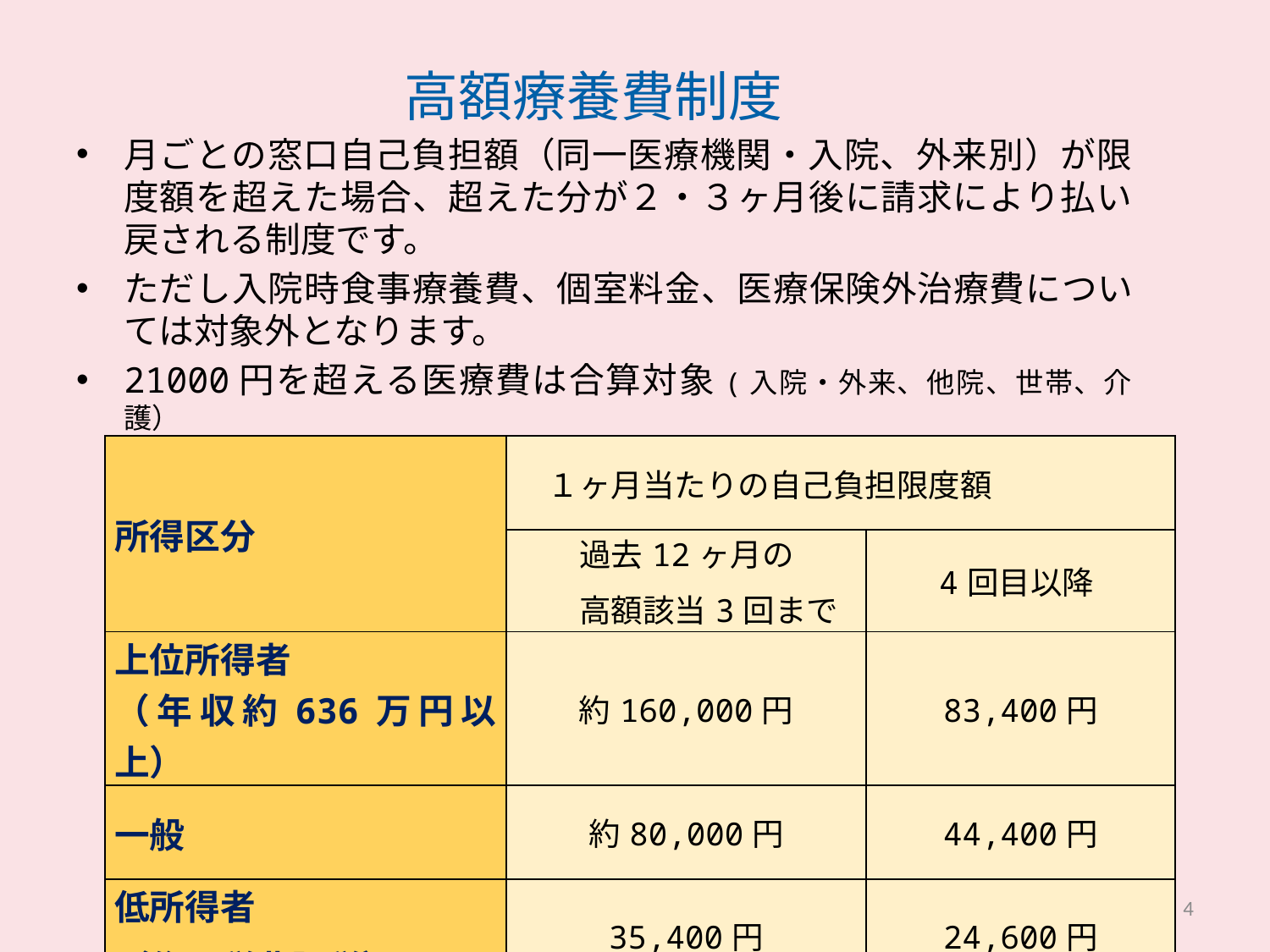

# 高額療養費制度
月ごとの窓口自己負担額（同一医療機関・入院、外来別）が限度額を超えた場合、超えた分が２・３ヶ月後に請求により払い戻される制度です。
ただし入院時食事療養費、個室料金、医療保険外治療費については対象外となります。
21000円を超える医療費は合算対象(入院・外来、他院、世帯、介護）

| 所得区分 | １ヶ月当たりの自己負担限度額 |  |
| --- | --- | --- |
|  | 過去12ヶ月の 高額該当3回まで | 4回目以降 |
| 上位所得者 （年収約636万円以上） | 約160,000円 | 83,400円 |
| 一般 | 約80,000円 | 44,400円 |
| 低所得者 （住民税非課税） | 35,400円 | 24,600円 |
4